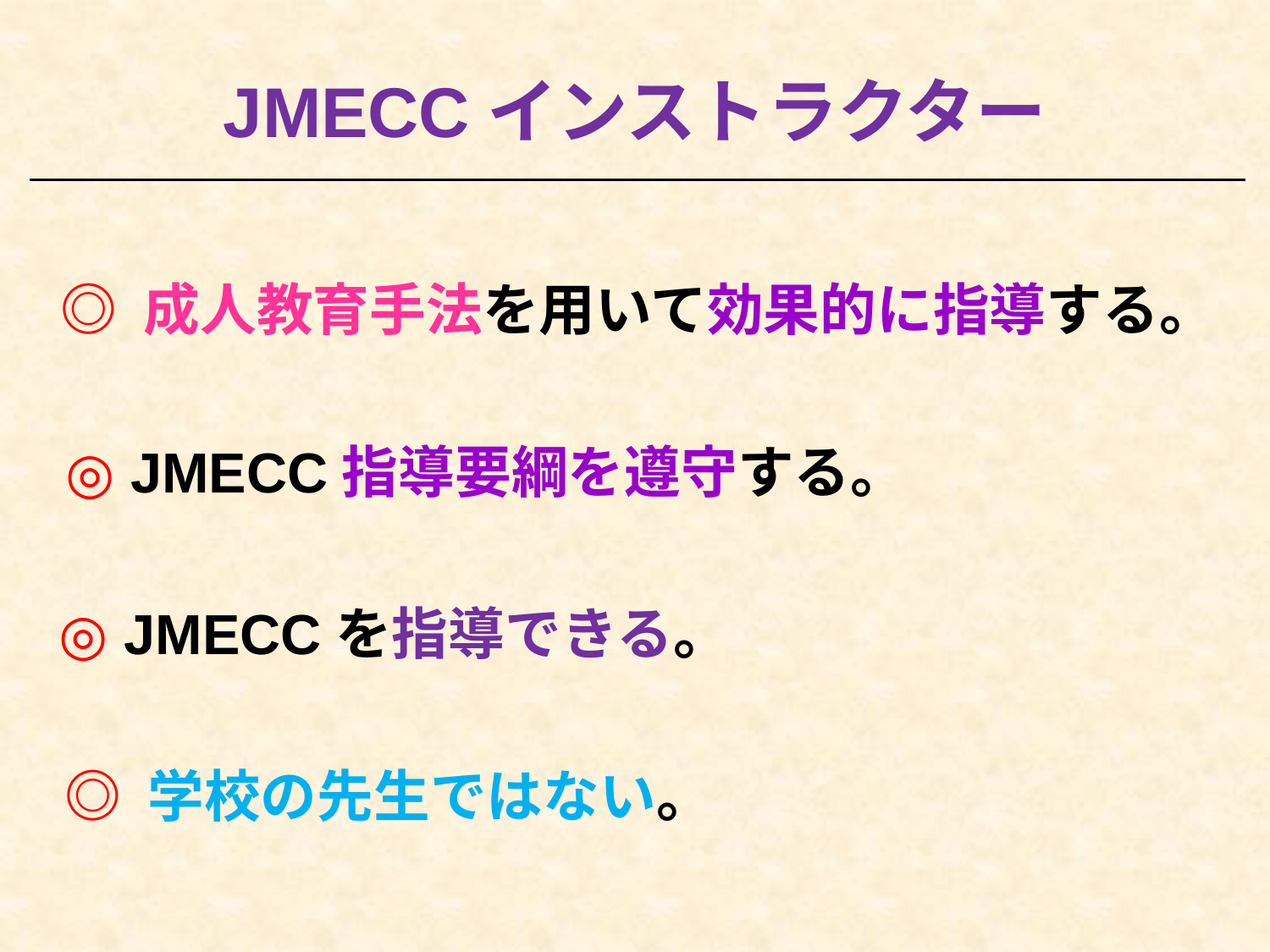

# JMECCインストラクター
◎ 成人教育手法を用いて効果的に指導する。
◎ JMECC指導要綱を遵守する。
◎ JMECCを指導できる。
◎ 学校の先生ではない。